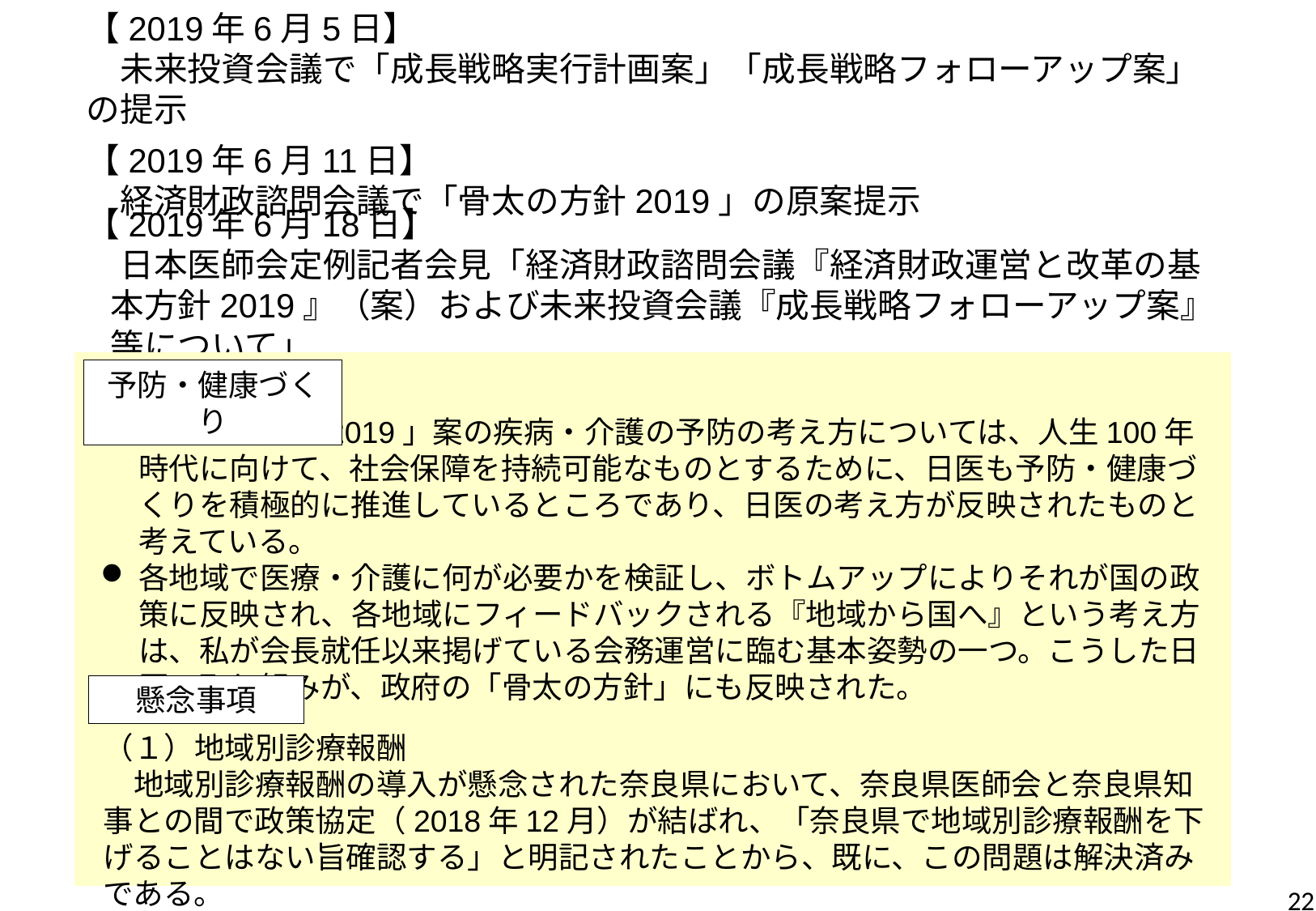

【2019年6月5日】
　未来投資会議で「成長戦略実行計画案」「成長戦略フォローアップ案」の提示
【2019年6月11日】
　経済財政諮問会議で「骨太の方針2019」の原案提示
【2019年6月18日】
　日本医師会定例記者会見「経済財政諮問会議『経済財政運営と改革の基本方針2019』（案）および未来投資会議『成長戦略フォローアップ案』等について」

予防・健康づくり
「骨太の方針2019」案の疾病・介護の予防の考え方については、人生100年時代に向けて、社会保障を持続可能なものとするために、日医も予防・健康づくりを積極的に推進しているところであり、日医の考え方が反映されたものと考えている。
各地域で医療・介護に何が必要かを検証し、ボトムアップによりそれが国の政策に反映され、各地域にフィードバックされる『地域から国へ』という考え方は、私が会長就任以来掲げている会務運営に臨む基本姿勢の一つ。こうした日医の取り組みが、政府の「骨太の方針」にも反映された。
懸念事項
（１）地域別診療報酬
　地域別診療報酬の導入が懸念された奈良県において、奈良県医師会と奈良県知事との間で政策協定（2018年12月）が結ばれ、「奈良県で地域別診療報酬を下げることはない旨確認する」と明記されたことから、既に、この問題は解決済みである。
22